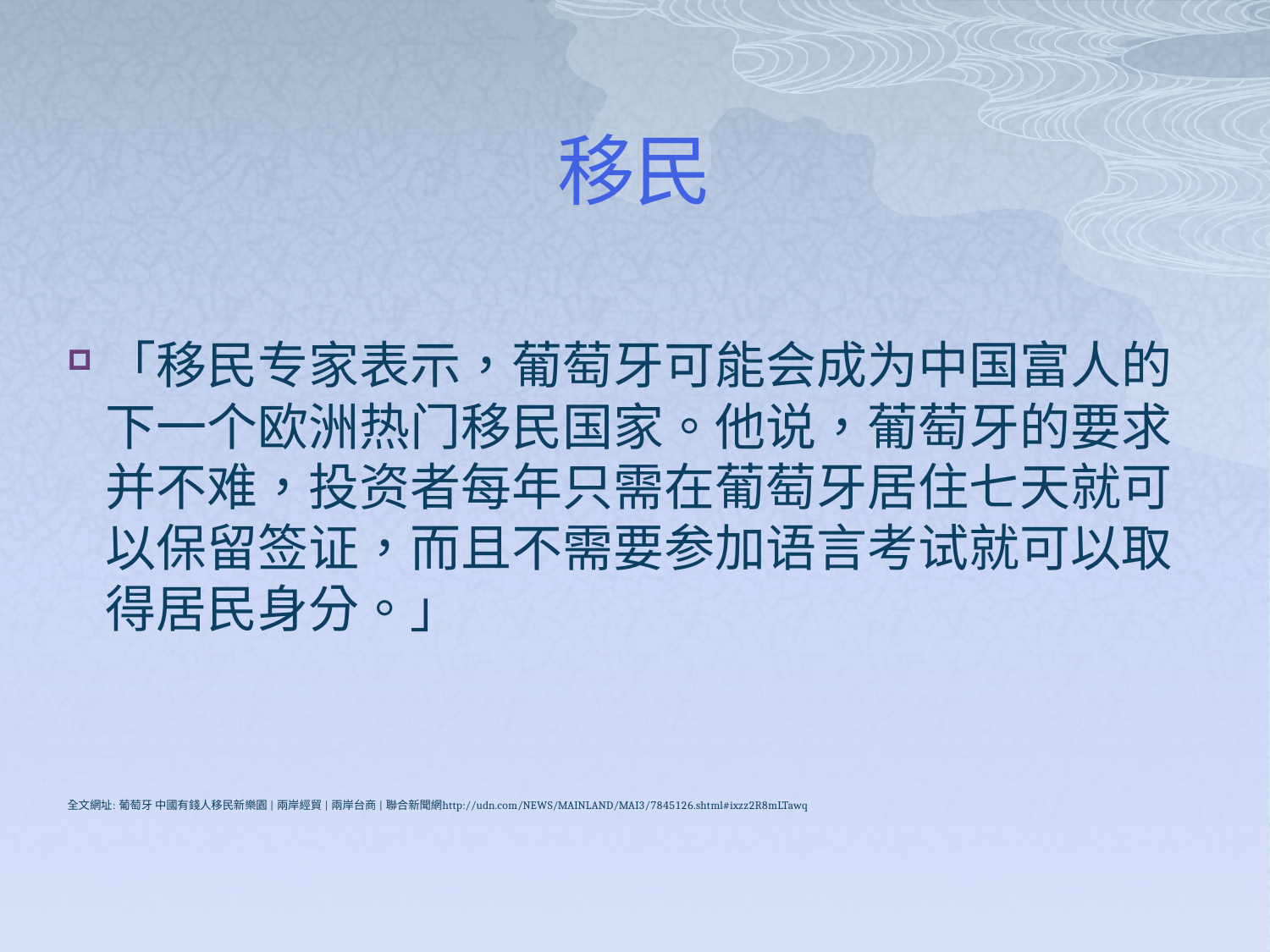

# 移民

「移民专家表示，葡萄牙可能会成为中国富人的下一个欧洲热门移民国家。他说，葡萄牙的要求并不难，投资者每年只需在葡萄牙居住七天就可以保留签证，而且不需要参加语言考试就可以取得居民身分。」

全文網址: 葡萄牙 中國有錢人移民新樂園 | 兩岸經貿 | 兩岸台商 | 聯合新聞網http://udn.com/NEWS/MAINLAND/MAI3/7845126.shtml#ixzz2R8mLTawq